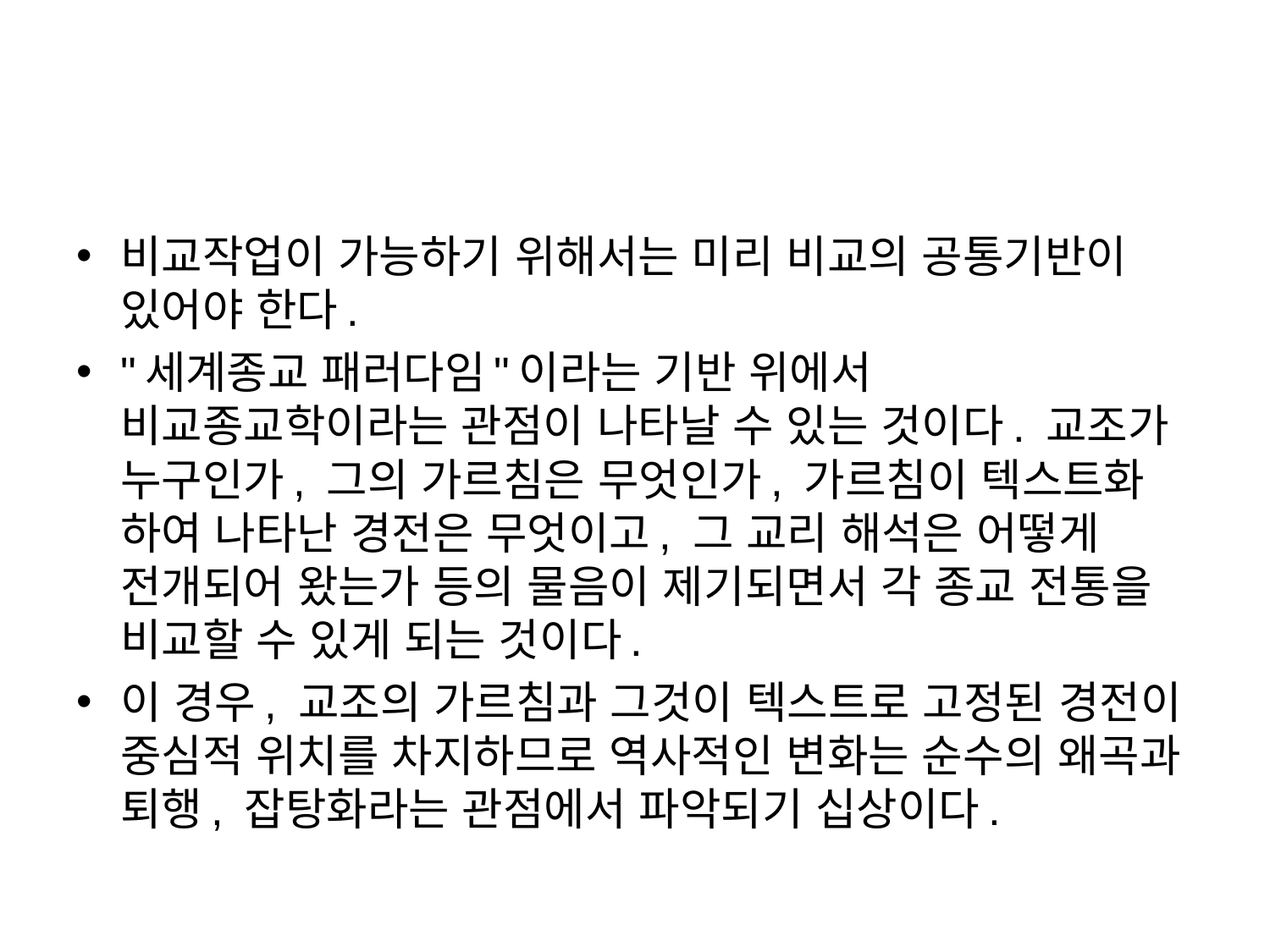

비교작업이 가능하기 위해서는 미리 비교의 공통기반이 있어야 한다.
"세계종교 패러다임"이라는 기반 위에서 비교종교학이라는 관점이 나타날 수 있는 것이다. 교조가 누구인가, 그의 가르침은 무엇인가, 가르침이 텍스트화 하여 나타난 경전은 무엇이고, 그 교리 해석은 어떻게 전개되어 왔는가 등의 물음이 제기되면서 각 종교 전통을 비교할 수 있게 되는 것이다.
이 경우, 교조의 가르침과 그것이 텍스트로 고정된 경전이 중심적 위치를 차지하므로 역사적인 변화는 순수의 왜곡과 퇴행, 잡탕화라는 관점에서 파악되기 십상이다.